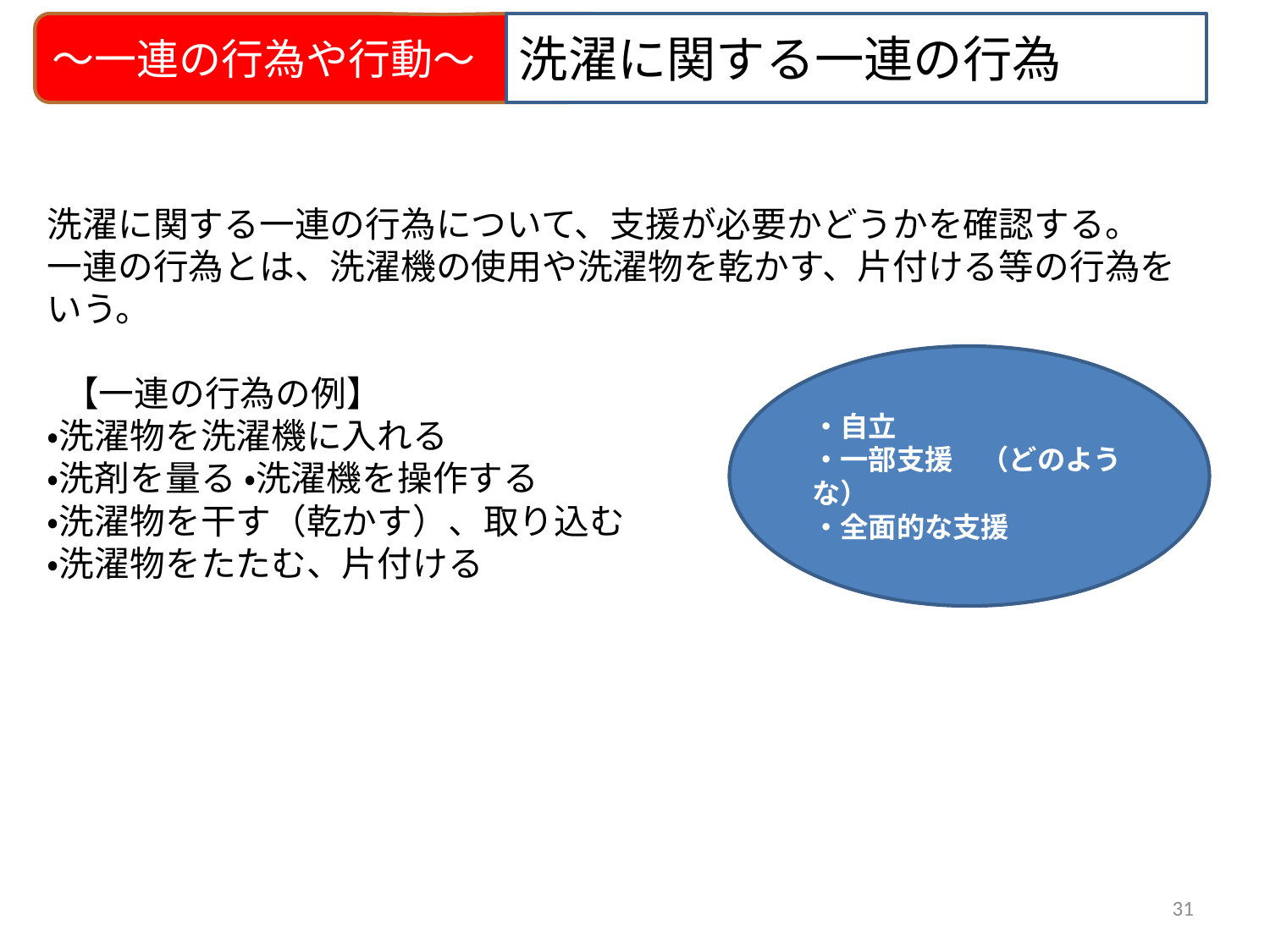

～一連の行為や行動～
洗濯に関する一連の行為
洗濯に関する一連の行為について、支援が必要かどうかを確認する。
一連の行為とは、洗濯機の使用や洗濯物を乾かす、片付ける等の行為をいう。

 【一連の行為の例】
・洗濯物を洗濯機に入れる
・洗剤を量る ・洗濯機を操作する
・洗濯物を干す（乾かす）、取り込む
・洗濯物をたたむ、片付ける
・自立
・一部支援　（どのような）
・全面的な支援
31